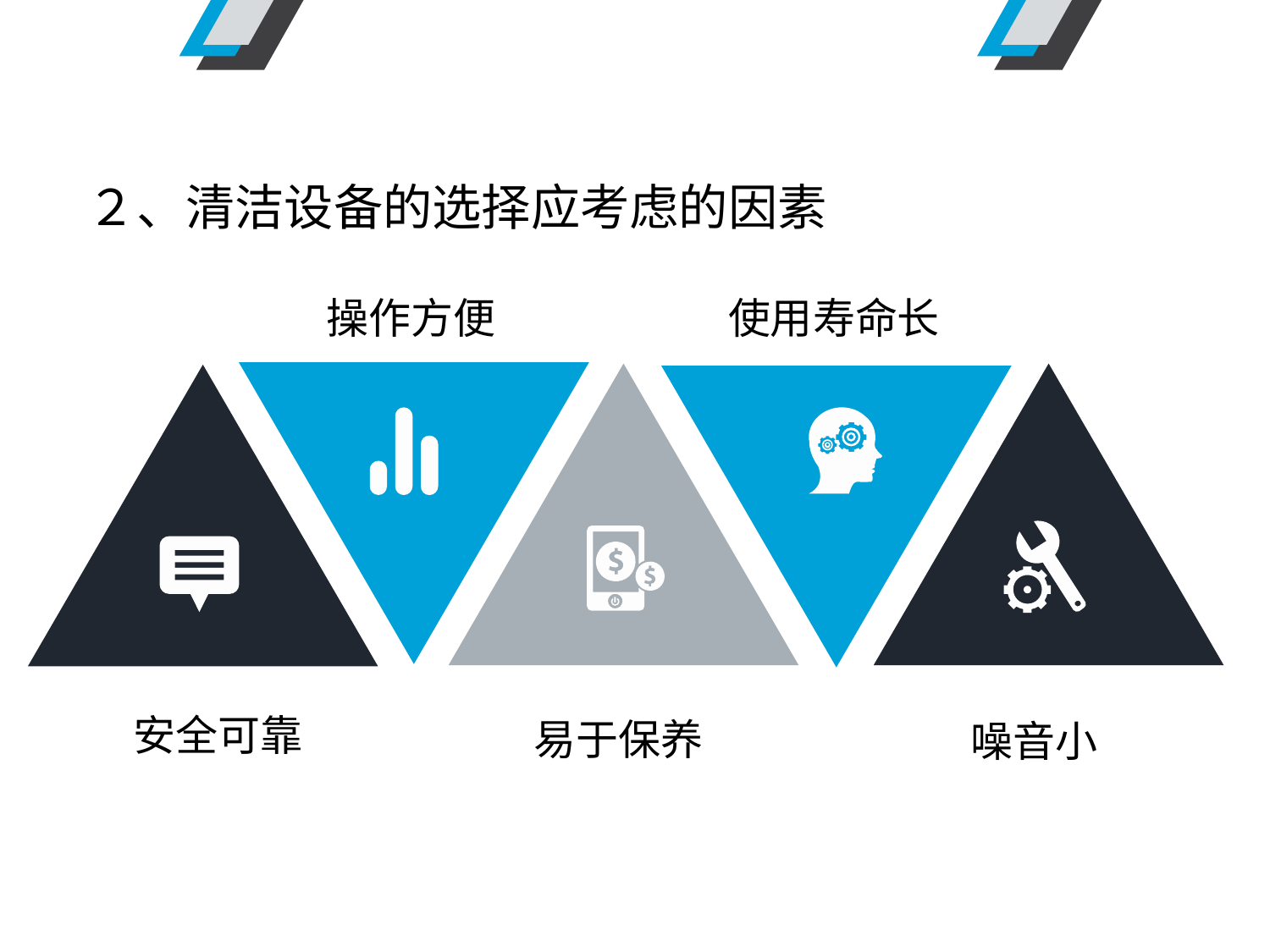

２、清洁设备的选择应考虑的因素
操作方便
使用寿命长

安全可靠
易于保养
噪音小